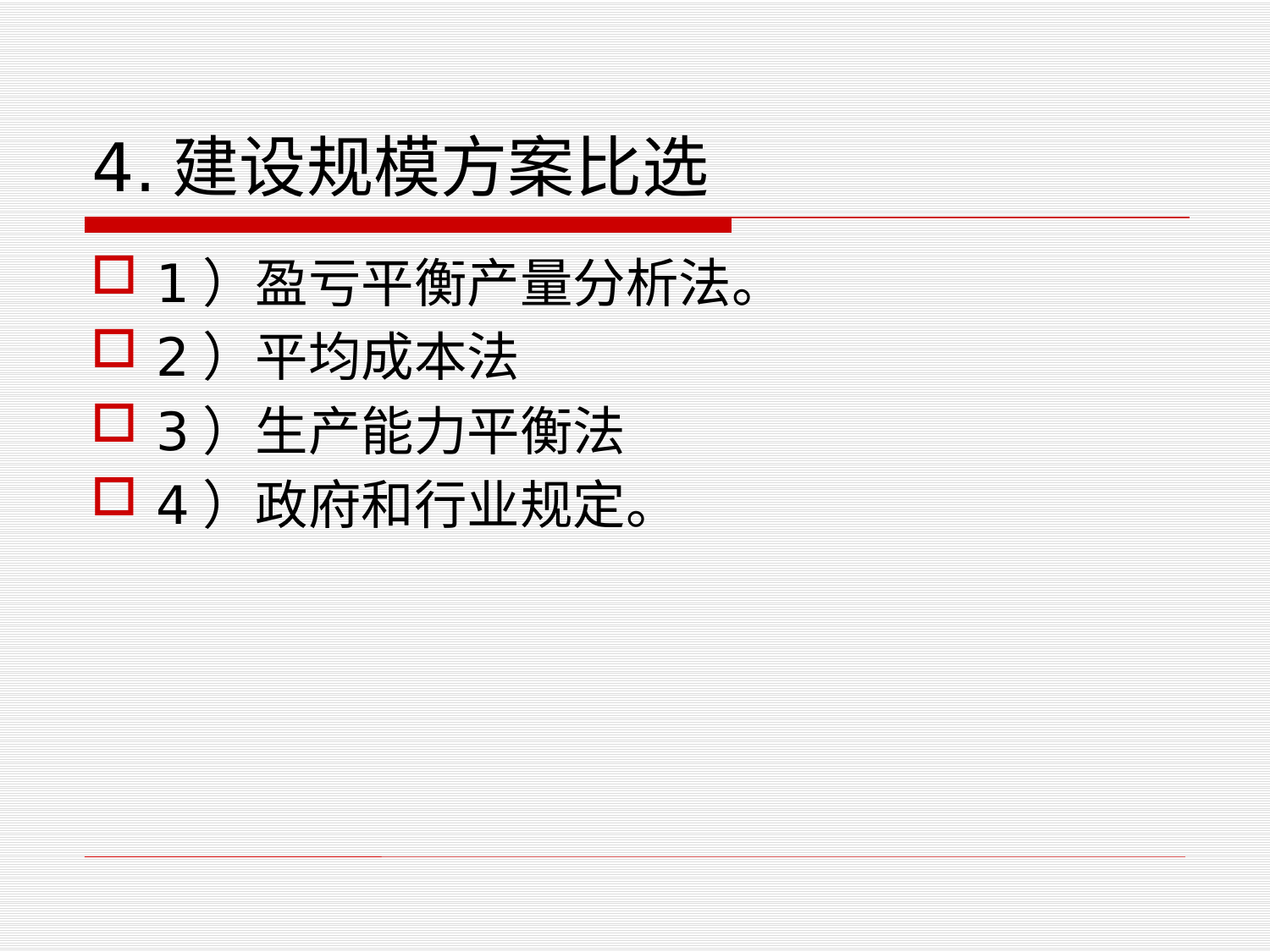

# 4.建设规模方案比选
1）盈亏平衡产量分析法。
2）平均成本法
3）生产能力平衡法
4）政府和行业规定。